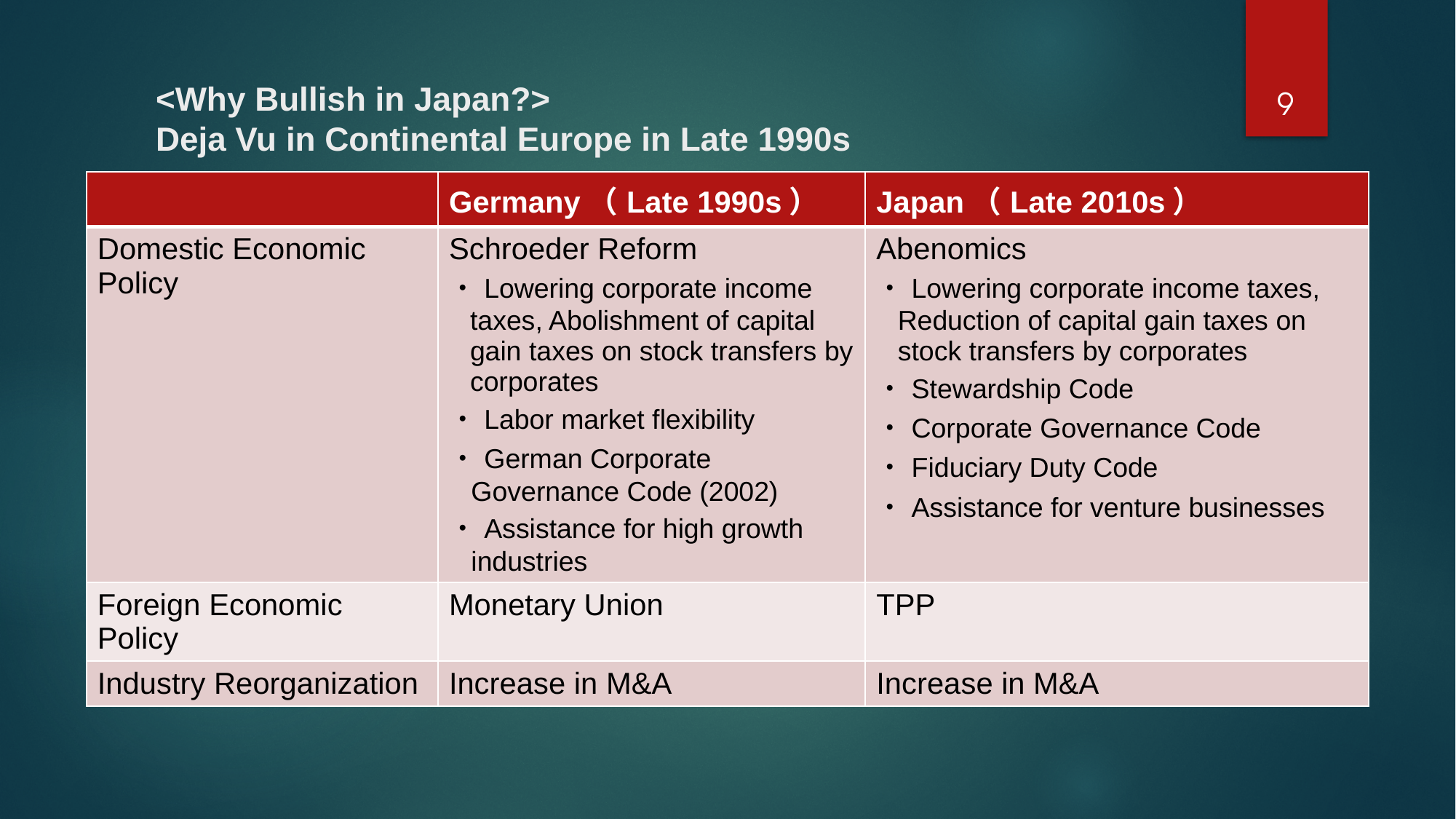

9
# <Why Bullish in Japan?> Deja Vu in Continental Europe in Late 1990s
|  | Germany（Late 1990s） | Japan（Late 2010s） |
| --- | --- | --- |
| Domestic Economic Policy | Schroeder Reform ・Lowering corporate income taxes, Abolishment of capital gain taxes on stock transfers by corporates ・Labor market flexibility ・German Corporate Governance Code (2002) ・Assistance for high growth industries | Abenomics ・Lowering corporate income taxes, Reduction of capital gain taxes on stock transfers by corporates ・Stewardship Code ・Corporate Governance Code ・Fiduciary Duty Code ・Assistance for venture businesses |
| Foreign Economic Policy | Monetary Union | TPP |
| Industry Reorganization | Increase in M&A | Increase in M&A |